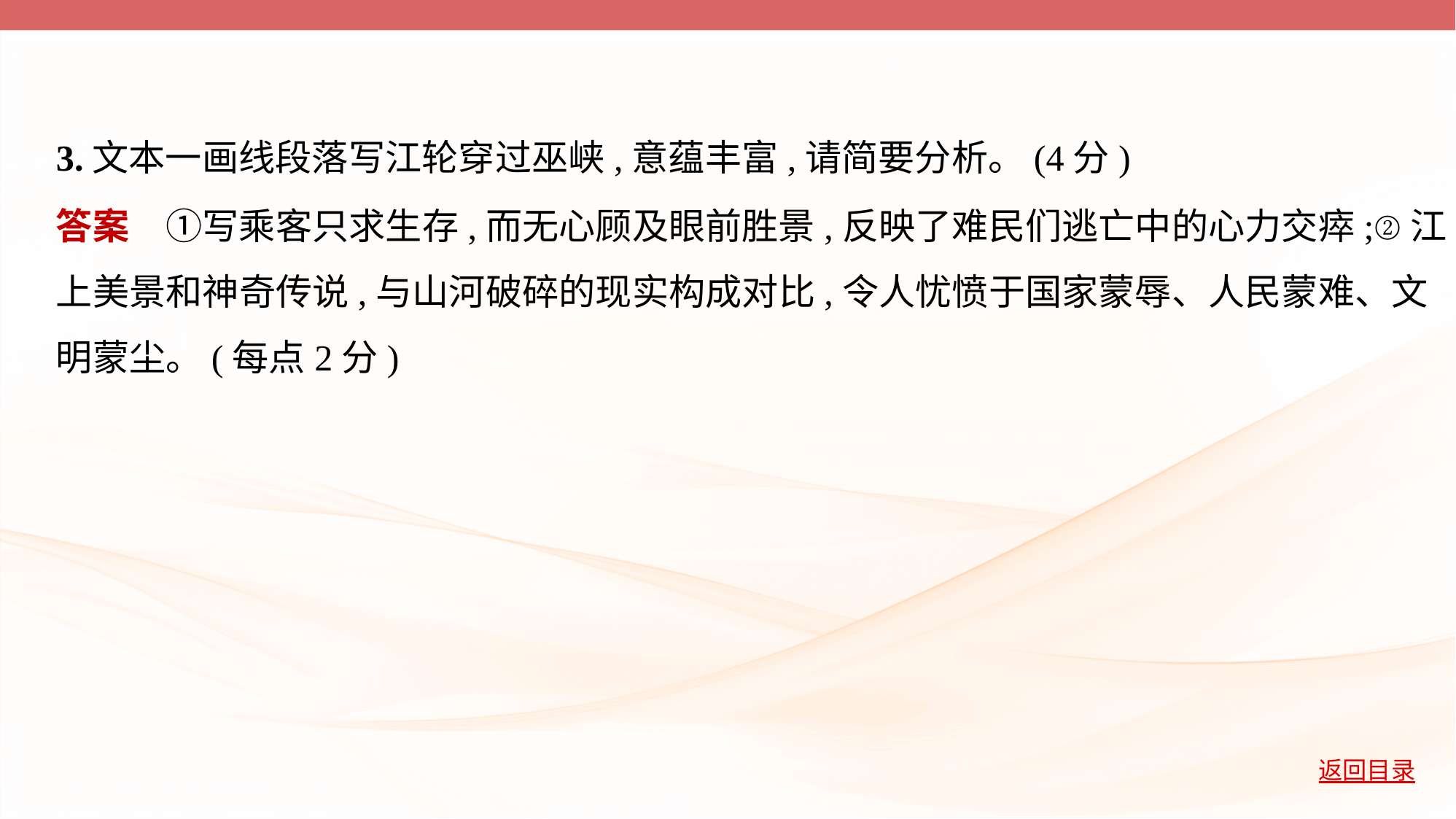

3.文本一画线段落写江轮穿过巫峡,意蕴丰富,请简要分析。(4分)
答案　①写乘客只求生存,而无心顾及眼前胜景,反映了难民们逃亡中的心力交瘁;②江
上美景和神奇传说,与山河破碎的现实构成对比,令人忧愤于国家蒙辱、人民蒙难、文
明蒙尘。(每点2分)